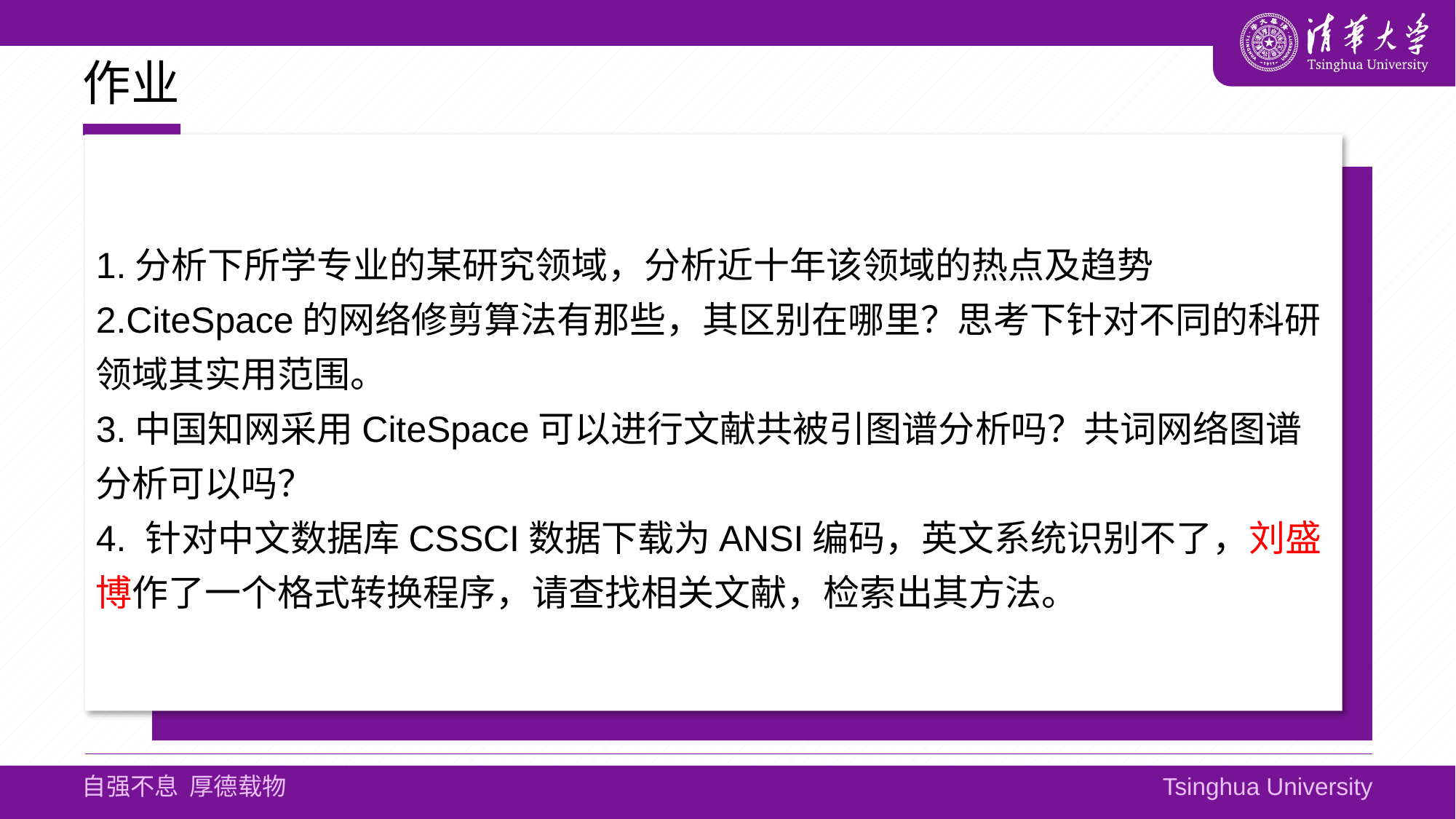

# 作业
1.分析下所学专业的某研究领域，分析近十年该领域的热点及趋势
2.CiteSpace的网络修剪算法有那些，其区别在哪里？思考下针对不同的科研领域其实用范围。
3.中国知网采用CiteSpace可以进行文献共被引图谱分析吗？共词网络图谱分析可以吗？
4. 针对中文数据库CSSCI数据下载为ANSI编码，英文系统识别不了，刘盛博作了一个格式转换程序，请查找相关文献，检索出其方法。